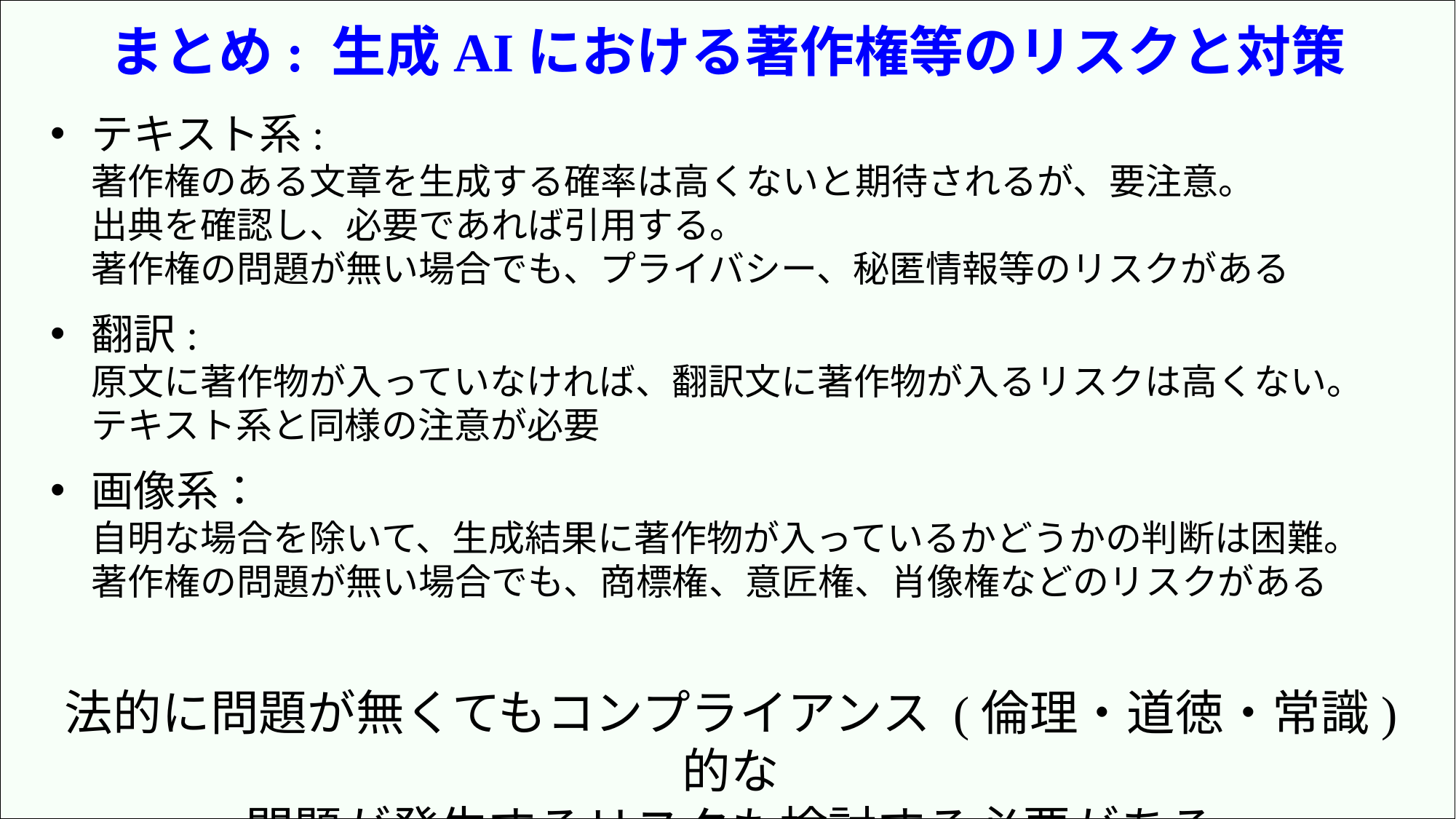

# まとめ: 生成AIにおける著作権等のリスクと対策
テキスト系:
著作権のある文章を生成する確率は高くないと期待されるが、要注意。
出典を確認し、必要であれば引用する。
著作権の問題が無い場合でも、プライバシー、秘匿情報等のリスクがある
翻訳:
原文に著作物が入っていなければ、翻訳文に著作物が入るリスクは高くない。
テキスト系と同様の注意が必要
画像系：
自明な場合を除いて、生成結果に著作物が入っているかどうかの判断は困難。
著作権の問題が無い場合でも、商標権、意匠権、肖像権などのリスクがある

法的に問題が無くてもコンプライアンス (倫理・道徳・常識) 的な
問題が発生するリスクも検討する必要がある